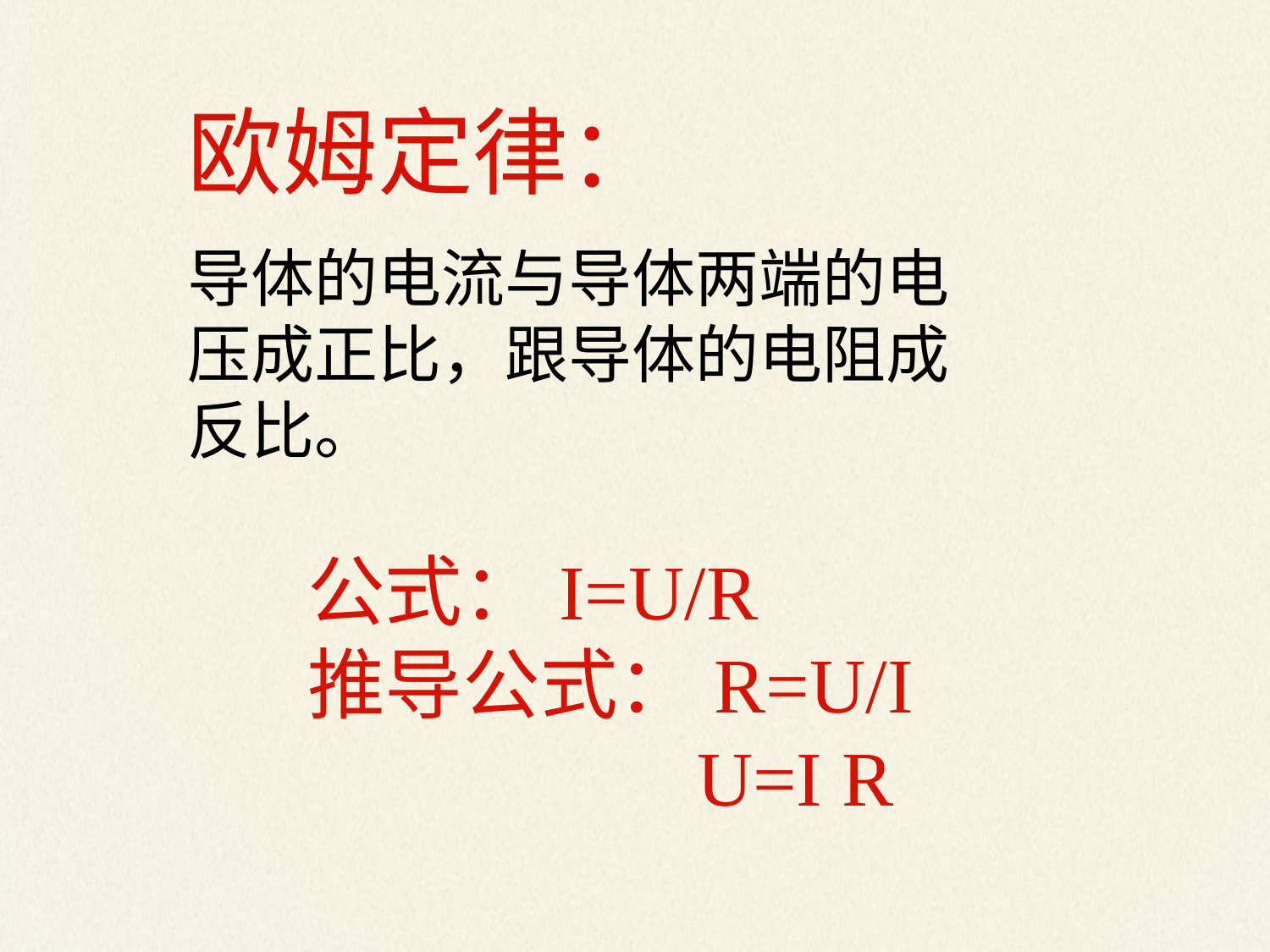

欧姆定律：
导体的电流与导体两端的电压成正比，跟导体的电阻成反比。

公式：I=U/R
推导公式：R=U/I
                    U=I R